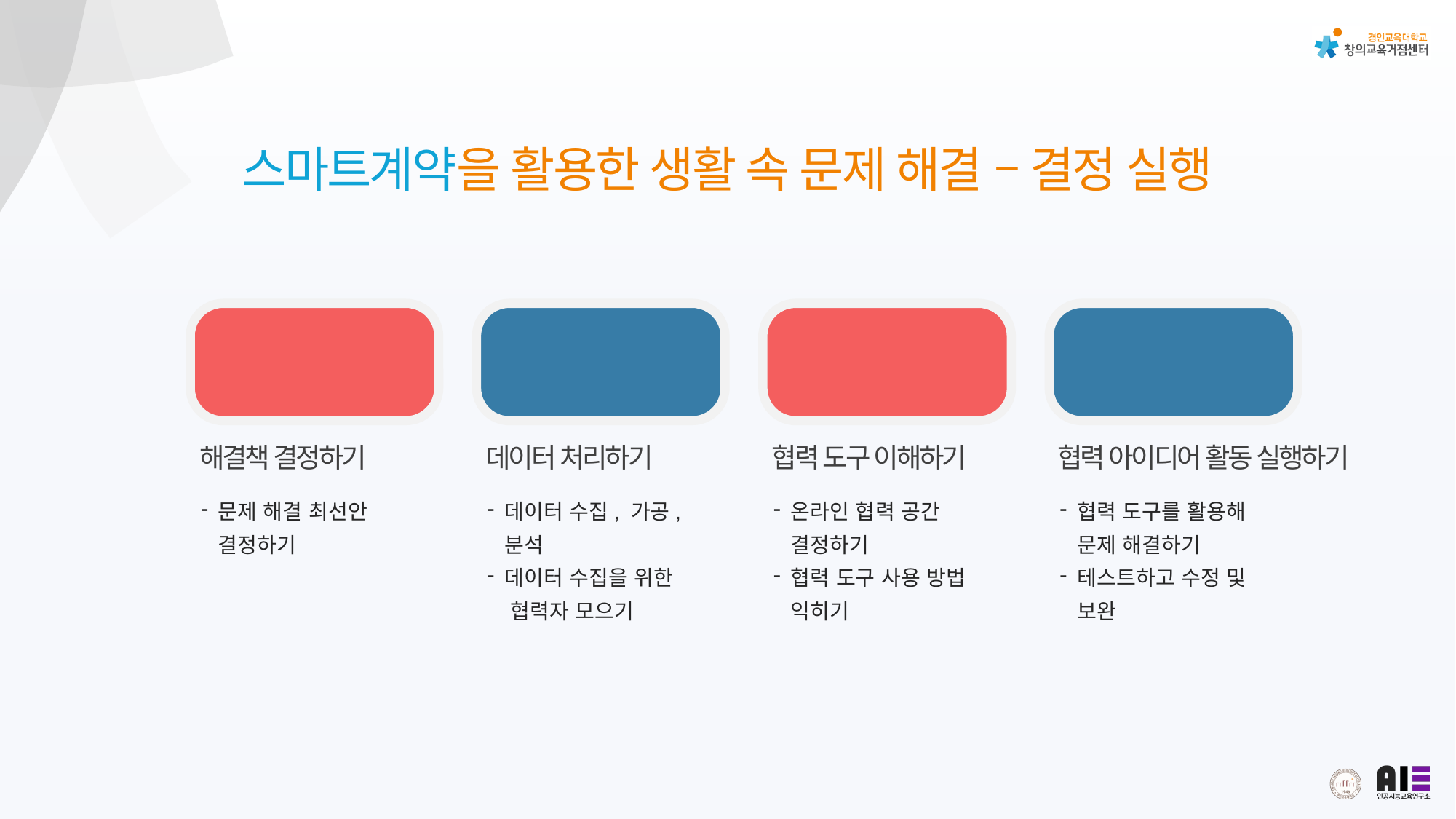

스마트계약을 활용한 생활 속 문제 해결 – 결정 실행
01
해결책 결정하기
문제 해결 최선안 결정하기
02
데이터 처리하기
데이터 수집, 가공, 분석
데이터 수집을 위한
   협력자 모으기
03
협력 도구 이해하기
온라인 협력 공간 결정하기
협력 도구 사용 방법 익히기
04
협력 아이디어 활동 실행하기
협력 도구를 활용해 문제 해결하기
테스트하고 수정 및 보완